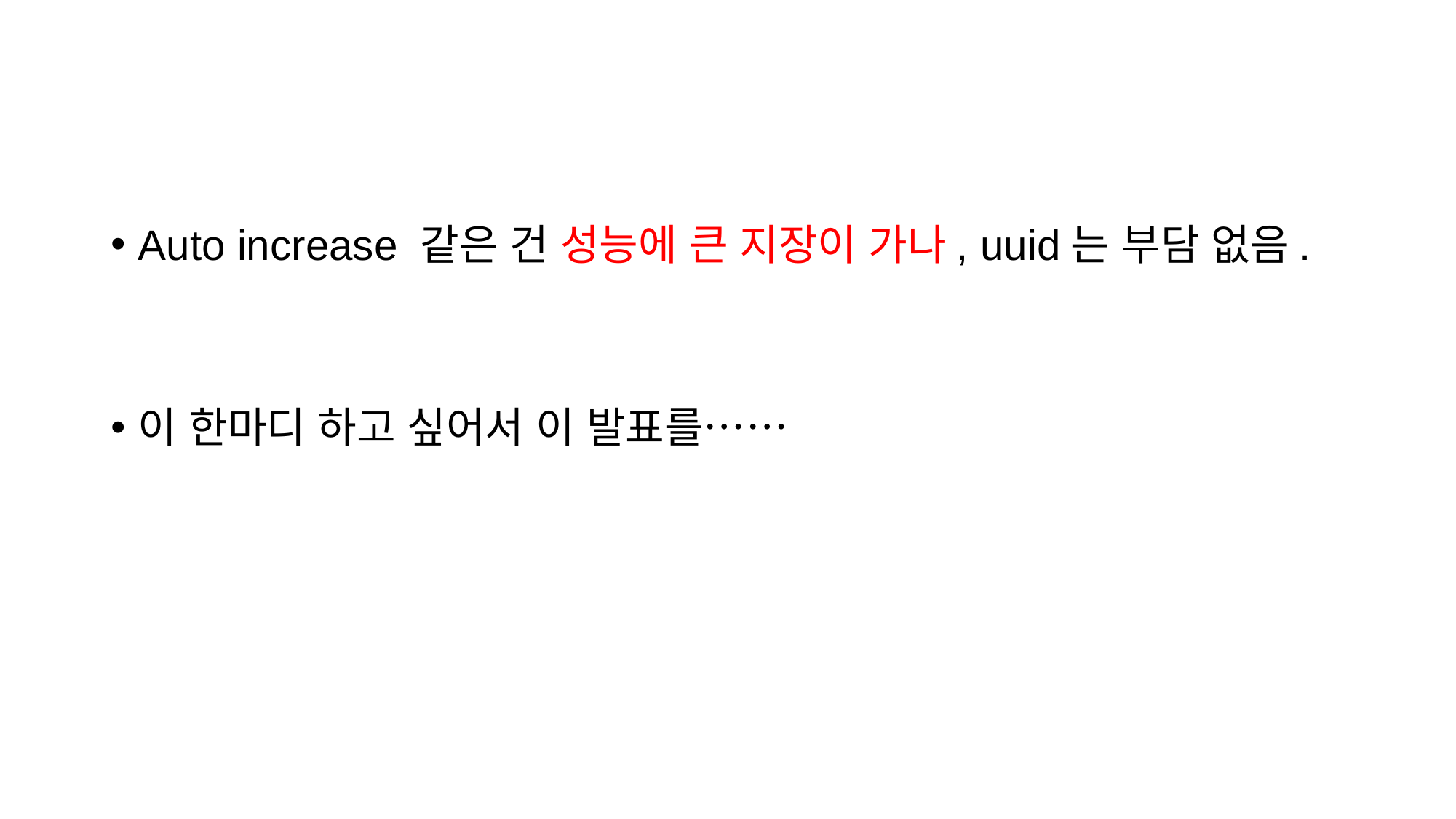

#
Auto increase 같은 건 성능에 큰 지장이 가나, uuid는 부담 없음.

이 한마디 하고 싶어서 이 발표를……